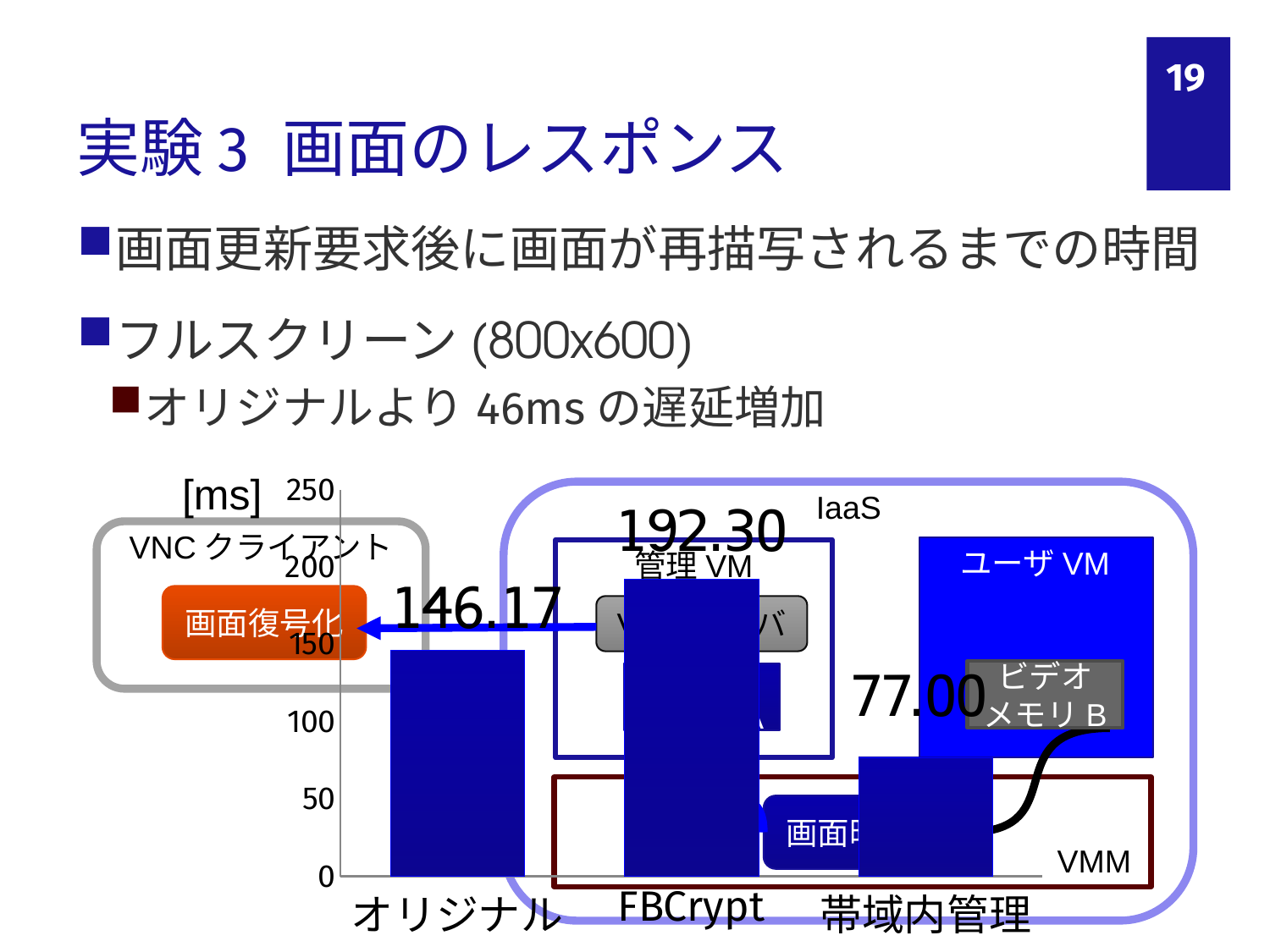

# 実験3 画面のレスポンス
19
画面更新要求後に画面が再描写されるまでの時間
フルスクリーン(800x600)
オリジナルより46msの遅延増加
[ms]

### Chart

| Category | レスポンス |
|---|---|
| オリジナル | 146.17 |
| FBCrypt | 192.3 |
| 帯域内管理 | 77.0 |
192.30
146.17
77.00

IaaS

ユーザVM

管理VM
VNCサーバ
ビデオ
メモリA
ビデオ
メモリB

VMM
画面暗号化

VNCクライアント
画面復号化